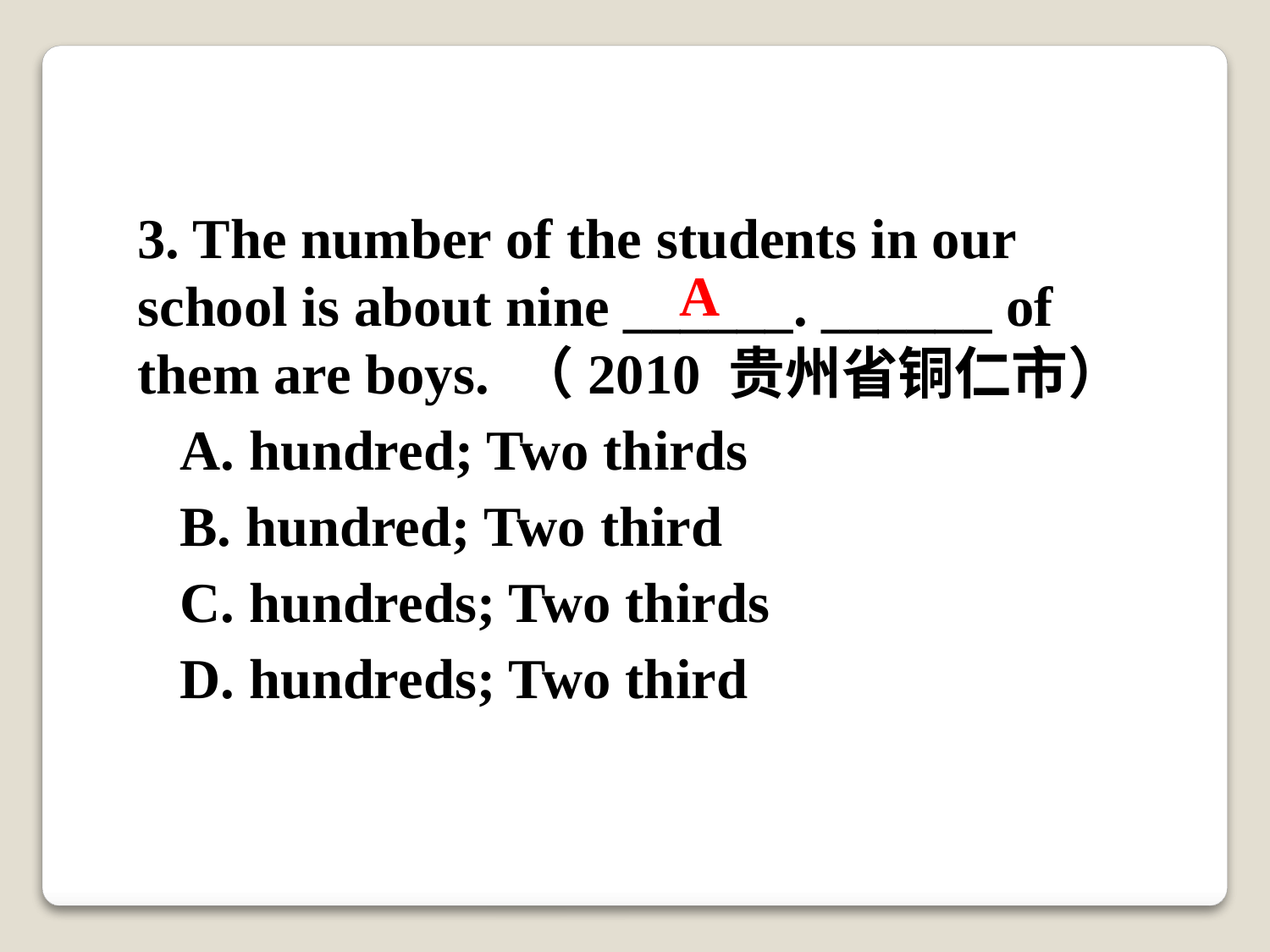

3. The number of the students in our school is about nine ______. ______ of them are boys. （2010 贵州省铜仁市）
   A. hundred; Two thirds
   B. hundred; Two third
   C. hundreds; Two thirds
   D. hundreds; Two third
A